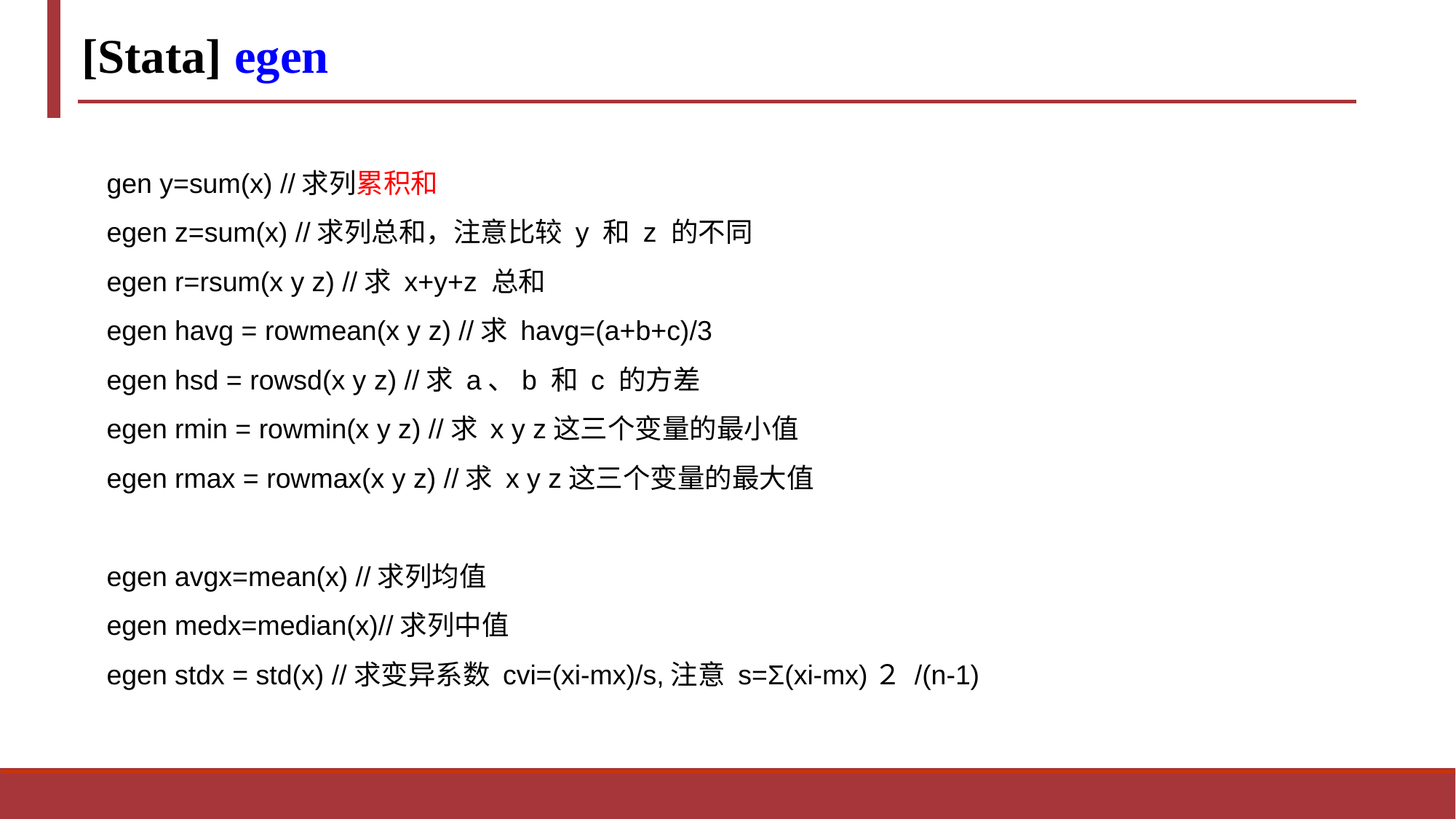

[Stata] egen
gen y=sum(x) //求列累积和
egen z=sum(x) //求列总和，注意比较 y 和 z 的不同
egen r=rsum(x y z) //求 x+y+z 总和
egen havg = rowmean(x y z) //求 havg=(a+b+c)/3
egen hsd = rowsd(x y z) //求 a、b 和 c 的方差
egen rmin = rowmin(x y z) //求 x y z这三个变量的最小值
egen rmax = rowmax(x y z) //求 x y z这三个变量的最大值

egen avgx=mean(x) //求列均值
egen medx=median(x)//求列中值
egen stdx = std(x) //求变异系数 cvi=(xi-mx)/s,注意 s=Σ(xi-mx)２ /(n-1)